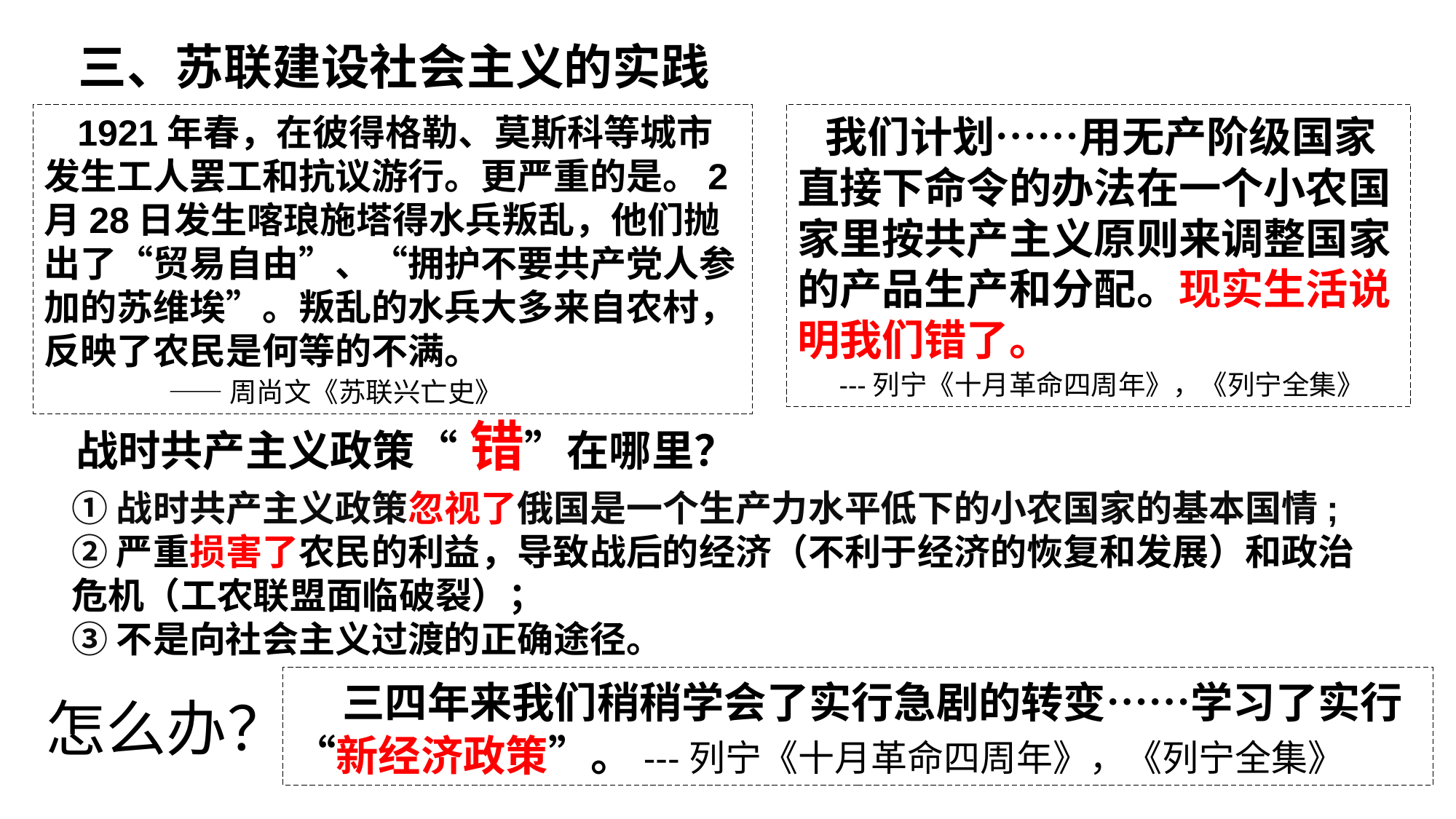

三、苏联建设社会主义的实践

    1921年春，在彼得格勒、莫斯科等城市发生工人罢工和抗议游行。更严重的是。2月28日发生喀琅施塔得水兵叛乱，他们抛出了“贸易自由”、“拥护不要共产党人参加的苏维埃”。叛乱的水兵大多来自农村，反映了农民是何等的不满。
                  ——周尚文《苏联兴亡史》
   我们计划……用无产阶级国家直接下命令的办法在一个小农国家里按共产主义原则来调整国家的产品生产和分配。现实生活说明我们错了。
     ---列宁《十月革命四周年》，《列宁全集》
战时共产主义政策“ 错”在哪里？
①战时共产主义政策忽视了俄国是一个生产力水平低下的小农国家的基本国情;
②严重损害了农民的利益，导致战后的经济（不利于经济的恢复和发展）和政治危机（工农联盟面临破裂）；
③不是向社会主义过渡的正确途径。
    三四年来我们稍稍学会了实行急剧的转变……学习了实行“新经济政策”。---列宁《十月革命四周年》，《列宁全集》
怎么办？